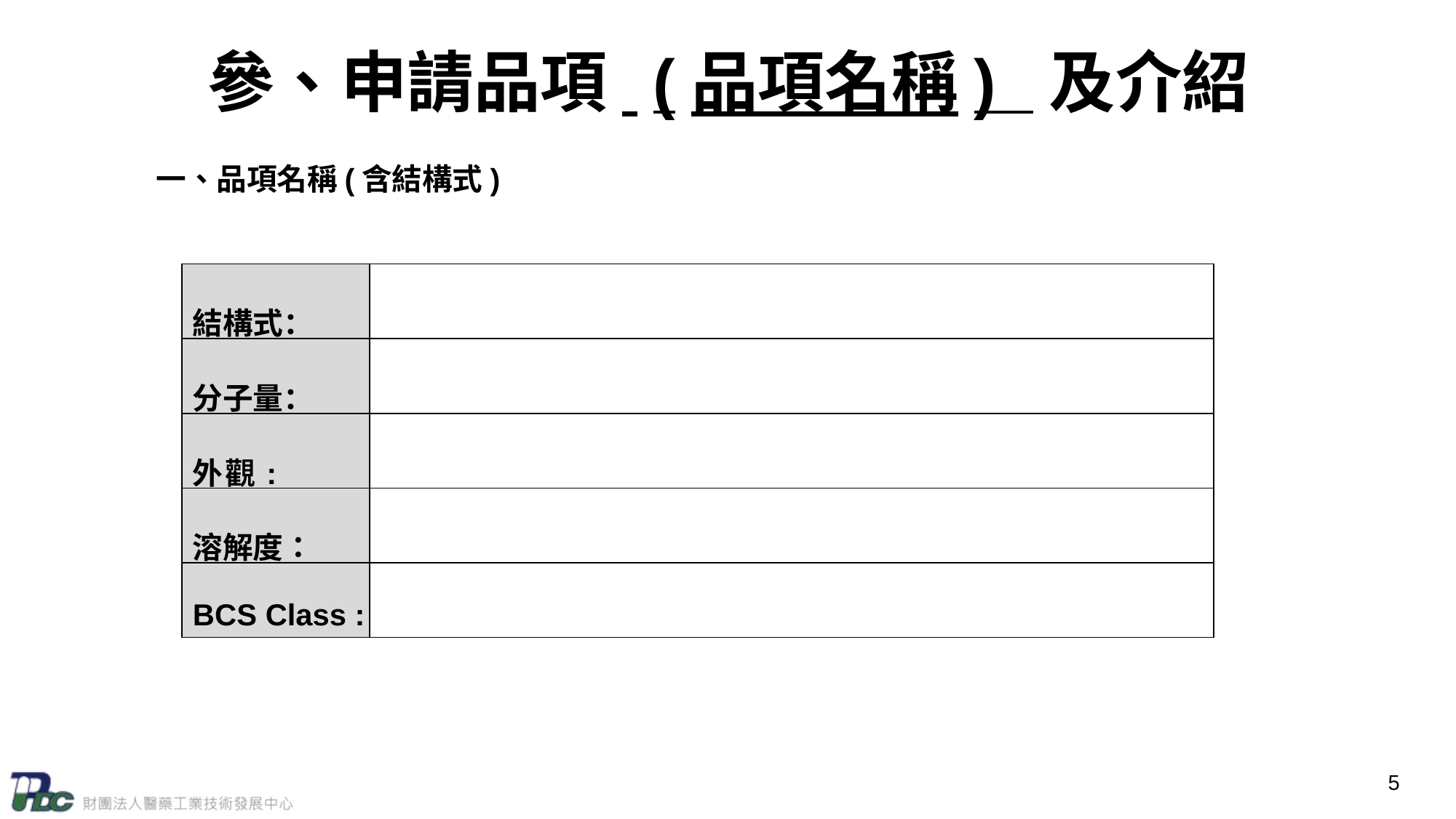

# 參、申請品項  (品項名稱)  及介紹
一、品項名稱(含結構式)
| 結構式： |  |
| --- | --- |
| 分子量： |  |
| 外觀: |  |
| 溶解度： |  |
| BCS Class : |  |
5